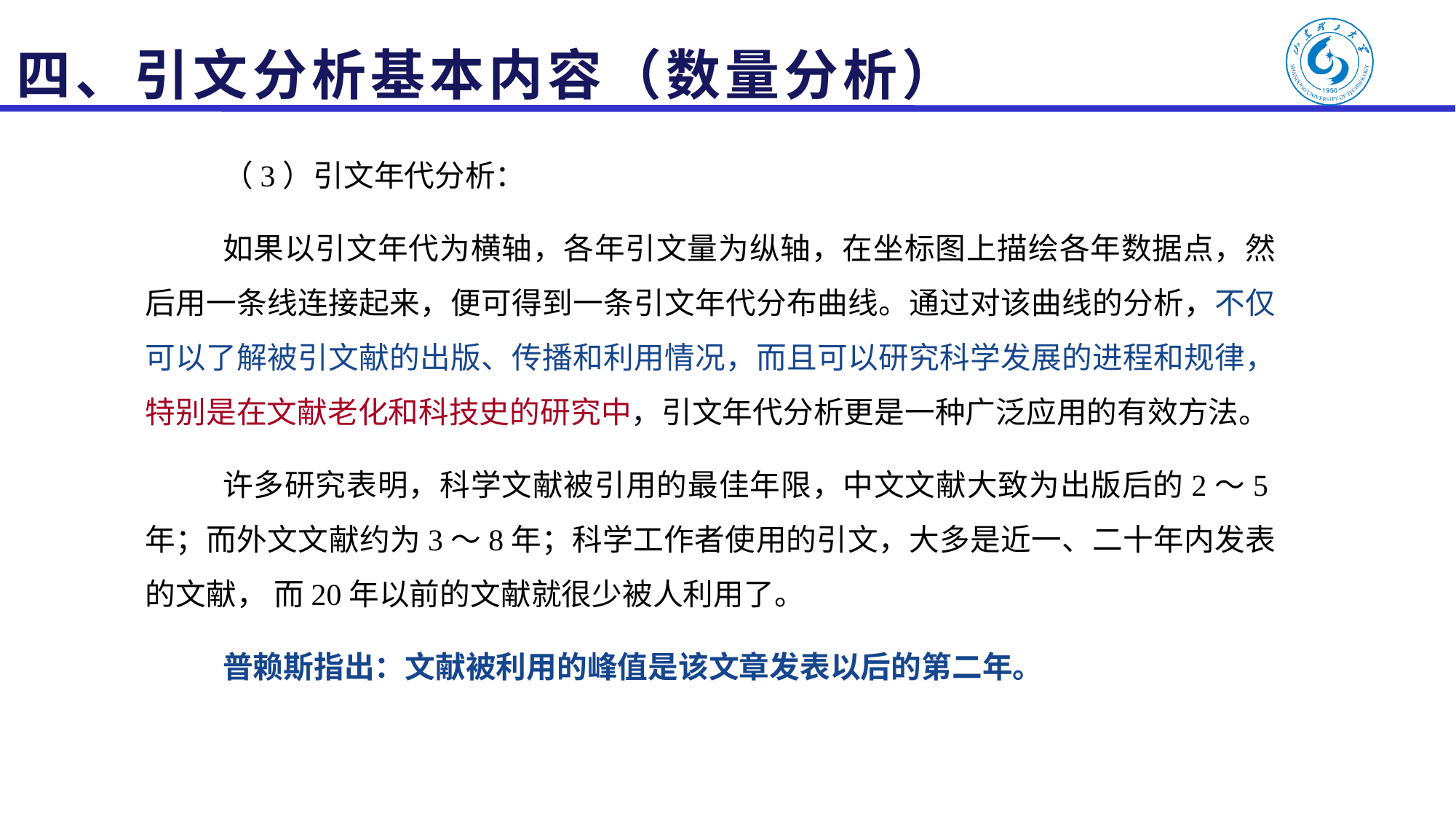

# 四、引文分析基本内容（数量分析）
（3）引文年代分析：
如果以引文年代为横轴，各年引文量为纵轴，在坐标图上描绘各年数据点，然后用一条线连接起来，便可得到一条引文年代分布曲线。通过对该曲线的分析，不仅可以了解被引文献的出版、传播和利用情况，而且可以研究科学发展的进程和规律，特别是在文献老化和科技史的研究中，引文年代分析更是一种广泛应用的有效方法。
许多研究表明，科学文献被引用的最佳年限，中文文献大致为出版后的2～5年；而外文文献约为3～8年；科学工作者使用的引文，大多是近一、二十年内发表的文献， 而20年以前的文献就很少被人利用了。
普赖斯指出：文献被利用的峰值是该文章发表以后的第二年。